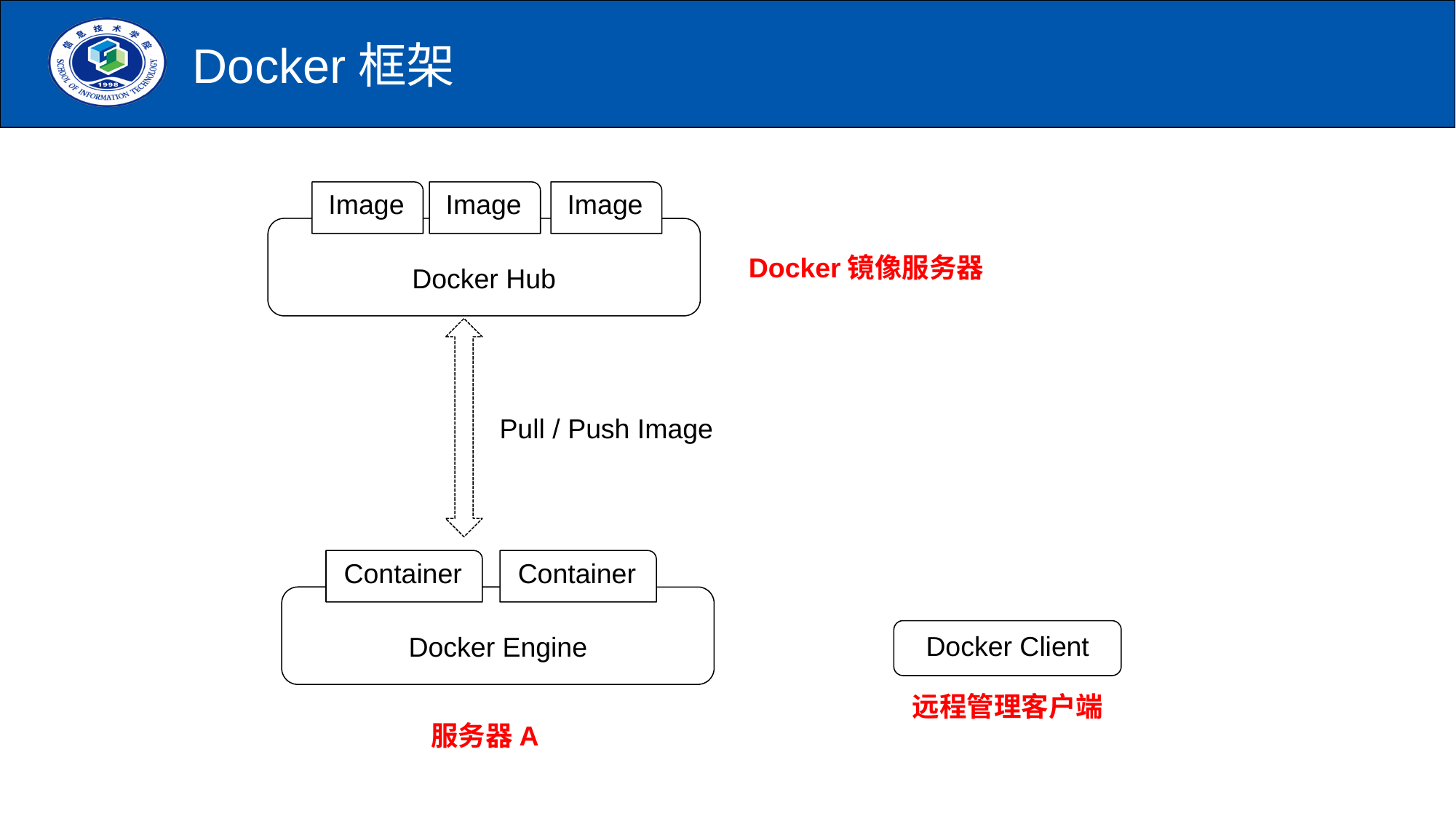

# Docker框架
Image
Image
Image

Docker Hub
Docker镜像服务器

Pull / Push Image
Container
Container

Docker Engine
Docker Client
远程管理客户端
服务器A